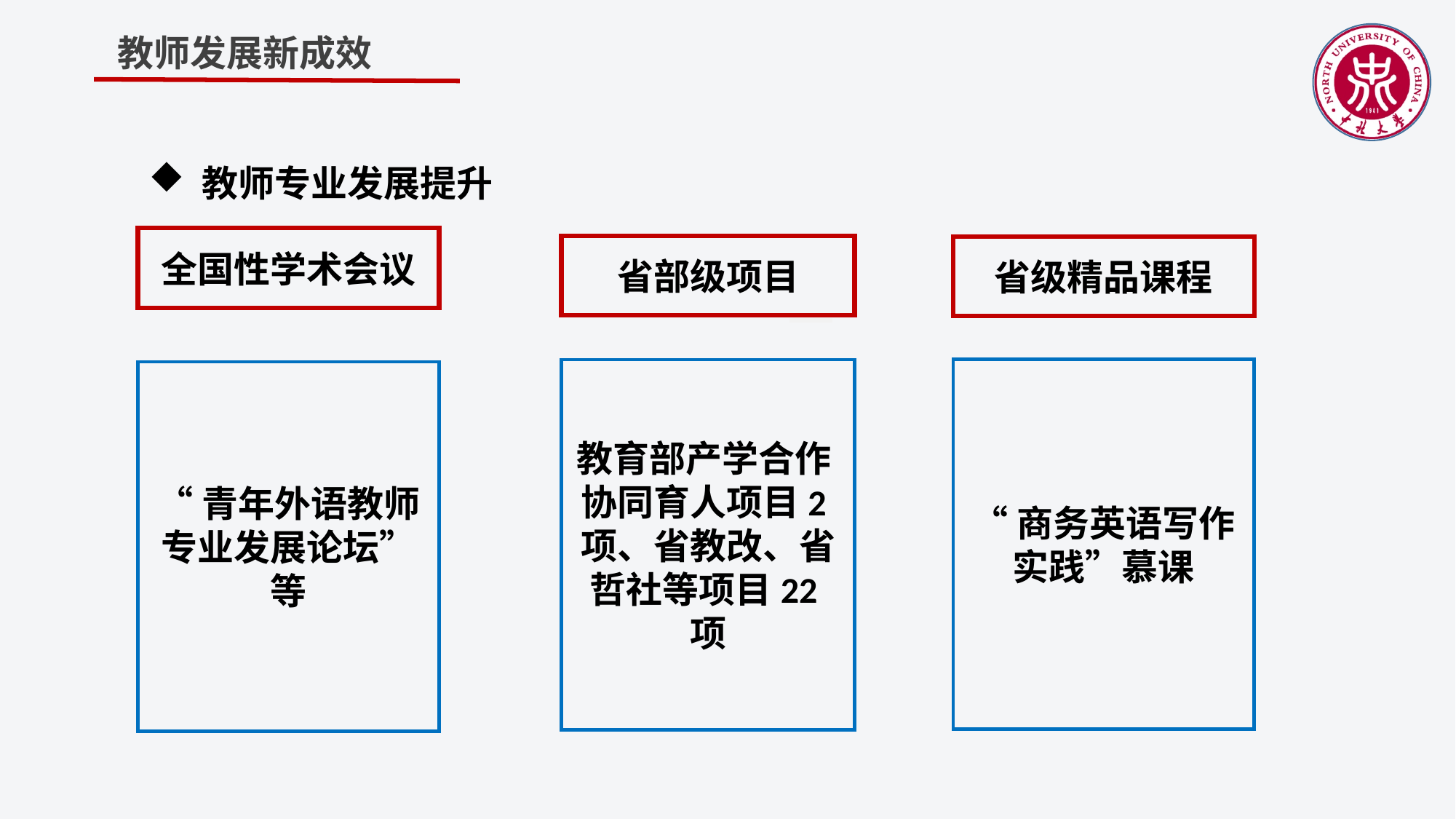

教师发展新成效
 教师专业发展提升
全国性学术会议
“青年外语教师专业发展论坛”等
省部级项目
教育部产学合作  协同育人项目2项、省教改、省哲社等项目22项
省级精品课程
“商务英语写作
实践”慕课